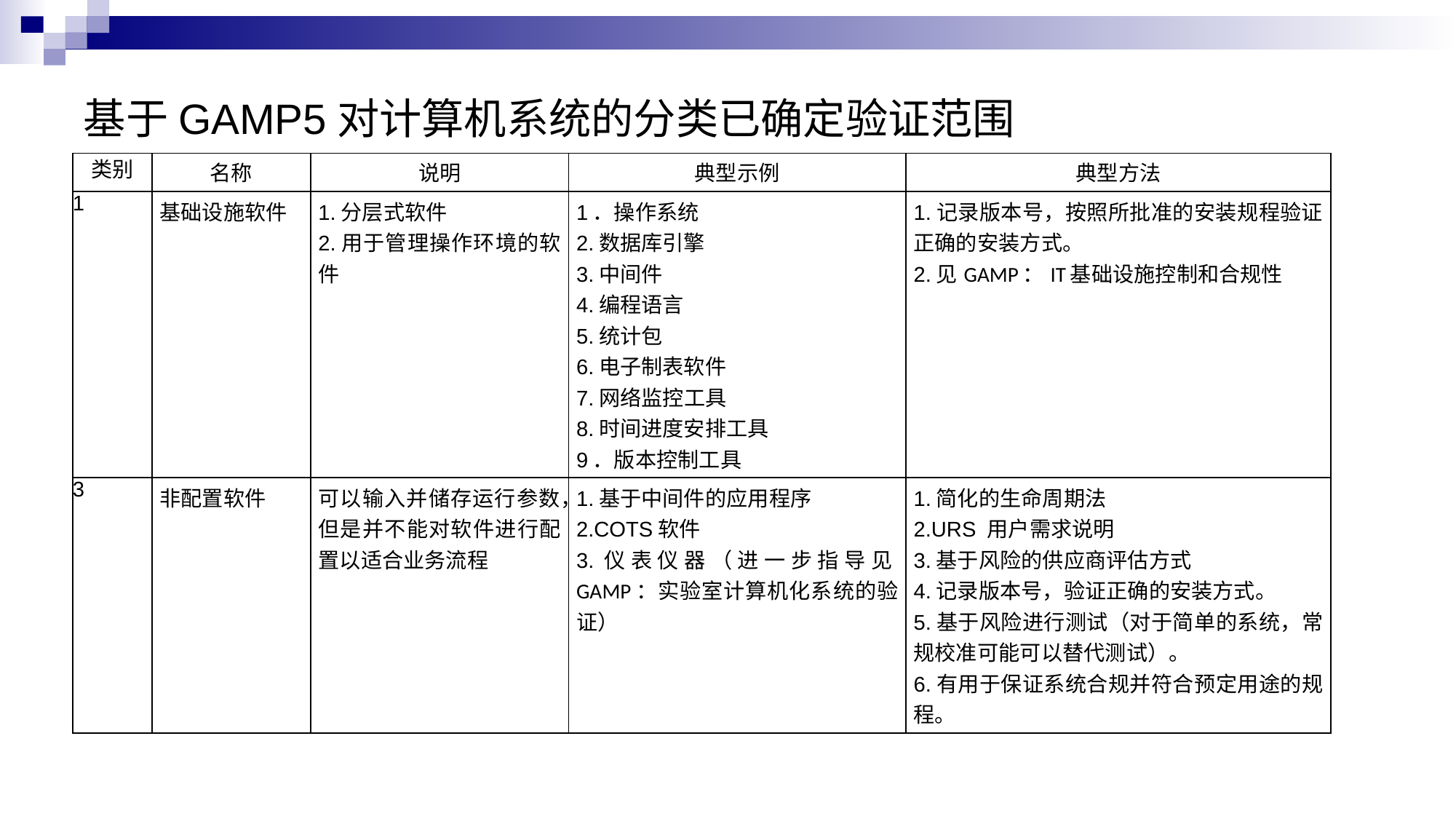

# 基于GAMP5对计算机系统的分类已确定验证范围
| 类别 | 名称 | 说明 | 典型示例 | 典型方法 |
| --- | --- | --- | --- | --- |
| 1 | 基础设施软件 | 1.分层式软件 2.用于管理操作环境的软件 | 1．操作系统 2.数据库引擎 3.中间件 4.编程语言 5.统计包 6.电子制表软件 7.网络监控工具 8.时间进度安排工具 9．版本控制工具 | 1.记录版本号，按照所批准的安装规程验证正确的安装方式。 2.见GAMP：IT基础设施控制和合规性 |
| 3 | 非配置软件 | 可以输入并储存运行参数，但是并不能对软件进行配置以适合业务流程 | 1.基于中间件的应用程序 2.COTS软件 3.仪表仪器（进一步指导见GAMP：实验室计算机化系统的验证） | 1.简化的生命周期法 2.URS 用户需求说明 3.基于风险的供应商评估方式 4.记录版本号，验证正确的安装方式。 5.基于风险进行测试（对于简单的系统，常规校准可能可以替代测试）。 6.有用于保证系统合规并符合预定用途的规程。 |